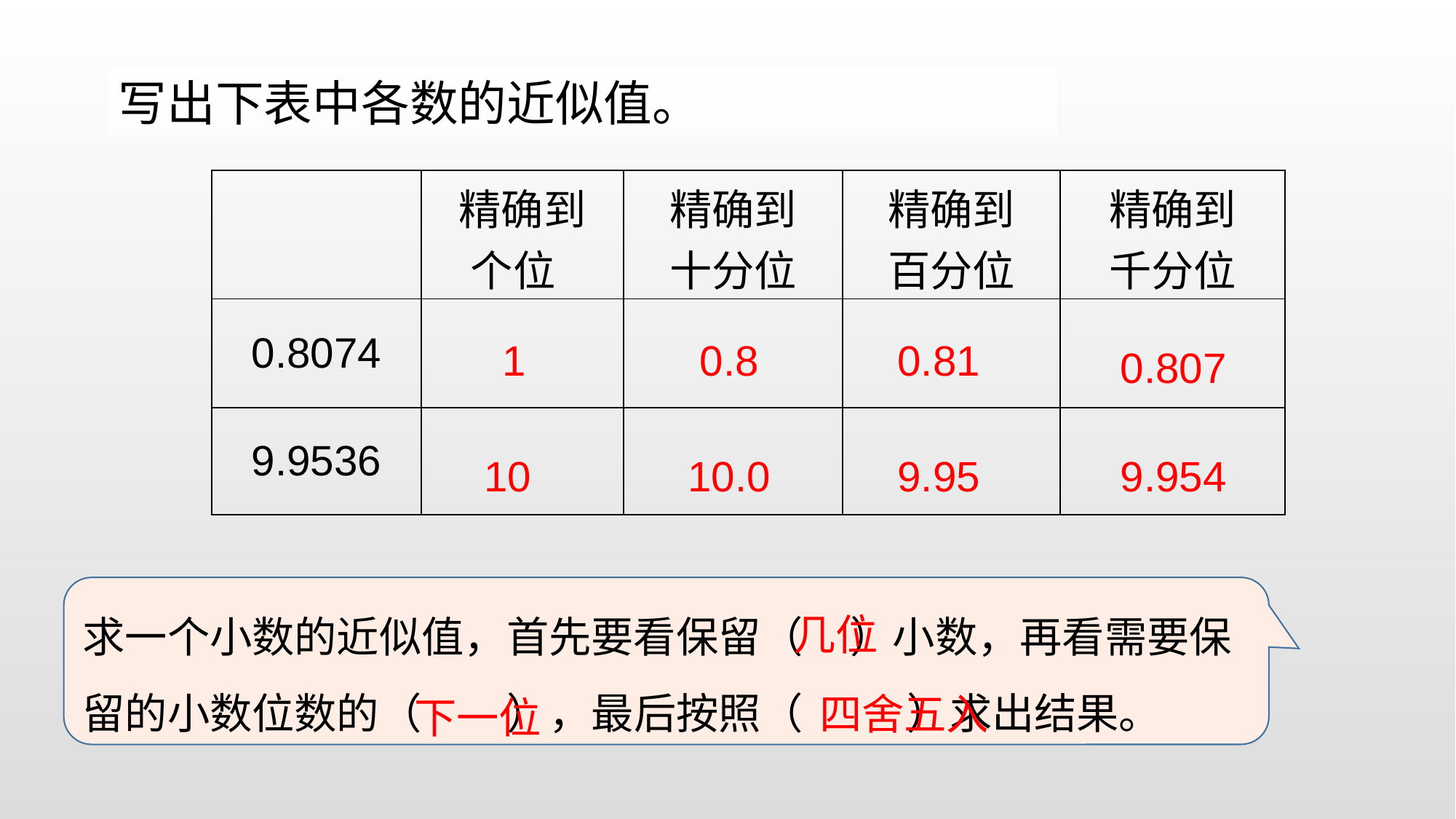

写出下表中各数的近似值。
|  | 精确到 个位 | 精确到 十分位 | 精确到 百分位 | 精确到 千分位 |
| --- | --- | --- | --- | --- |
| 0.8074 |  |  |  |  |
| 9.9536 |  |  |  |  |
0.81
0.8
1
0.807
10
10.0
9.954
9.95
几位
求一个小数的近似值，首先要看保留（     ）小数，再看需要保留的小数位数的（         ），最后按照（           ）求出结果。
四舍五入
下一位